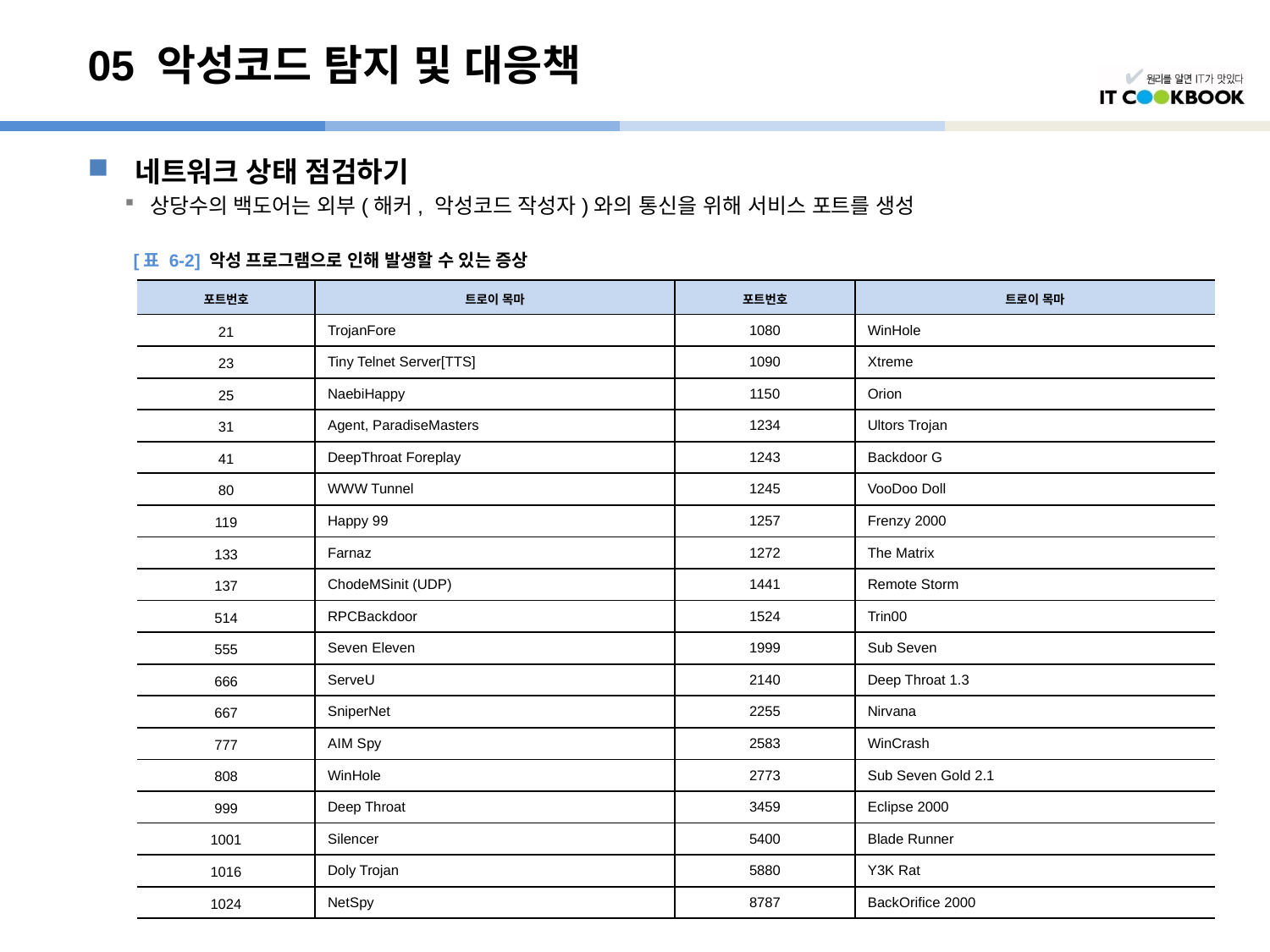

# 05 악성코드 탐지 및 대응책
네트워크 상태 점검하기
상당수의 백도어는 외부(해커, 악성코드 작성자)와의 통신을 위해 서비스 포트를 생성
[표 6-2] 악성 프로그램으로 인해 발생할 수 있는 증상
| 포트번호 | 트로이 목마 | 포트번호 | 트로이 목마 |
| --- | --- | --- | --- |
| 21 | TrojanFore | 1080 | WinHole |
| 23 | Tiny Telnet Server[TTS] | 1090 | Xtreme |
| 25 | NaebiHappy | 1150 | Orion |
| 31 | Agent, ParadiseMasters | 1234 | Ultors Trojan |
| 41 | DeepThroat Foreplay | 1243 | Backdoor G |
| 80 | WWW Tunnel | 1245 | VooDoo Doll |
| 119 | Happy 99 | 1257 | Frenzy 2000 |
| 133 | Farnaz | 1272 | The Matrix |
| 137 | ChodeMSinit (UDP) | 1441 | Remote Storm |
| 514 | RPCBackdoor | 1524 | Trin00 |
| 555 | Seven Eleven | 1999 | Sub Seven |
| 666 | ServeU | 2140 | Deep Throat 1.3 |
| 667 | SniperNet | 2255 | Nirvana |
| 777 | AIM Spy | 2583 | WinCrash |
| 808 | WinHole | 2773 | Sub Seven Gold 2.1 |
| 999 | Deep Throat | 3459 | Eclipse 2000 |
| 1001 | Silencer | 5400 | Blade Runner |
| 1016 | Doly Trojan | 5880 | Y3K Rat |
| 1024 | NetSpy | 8787 | BackOrifice 2000 |